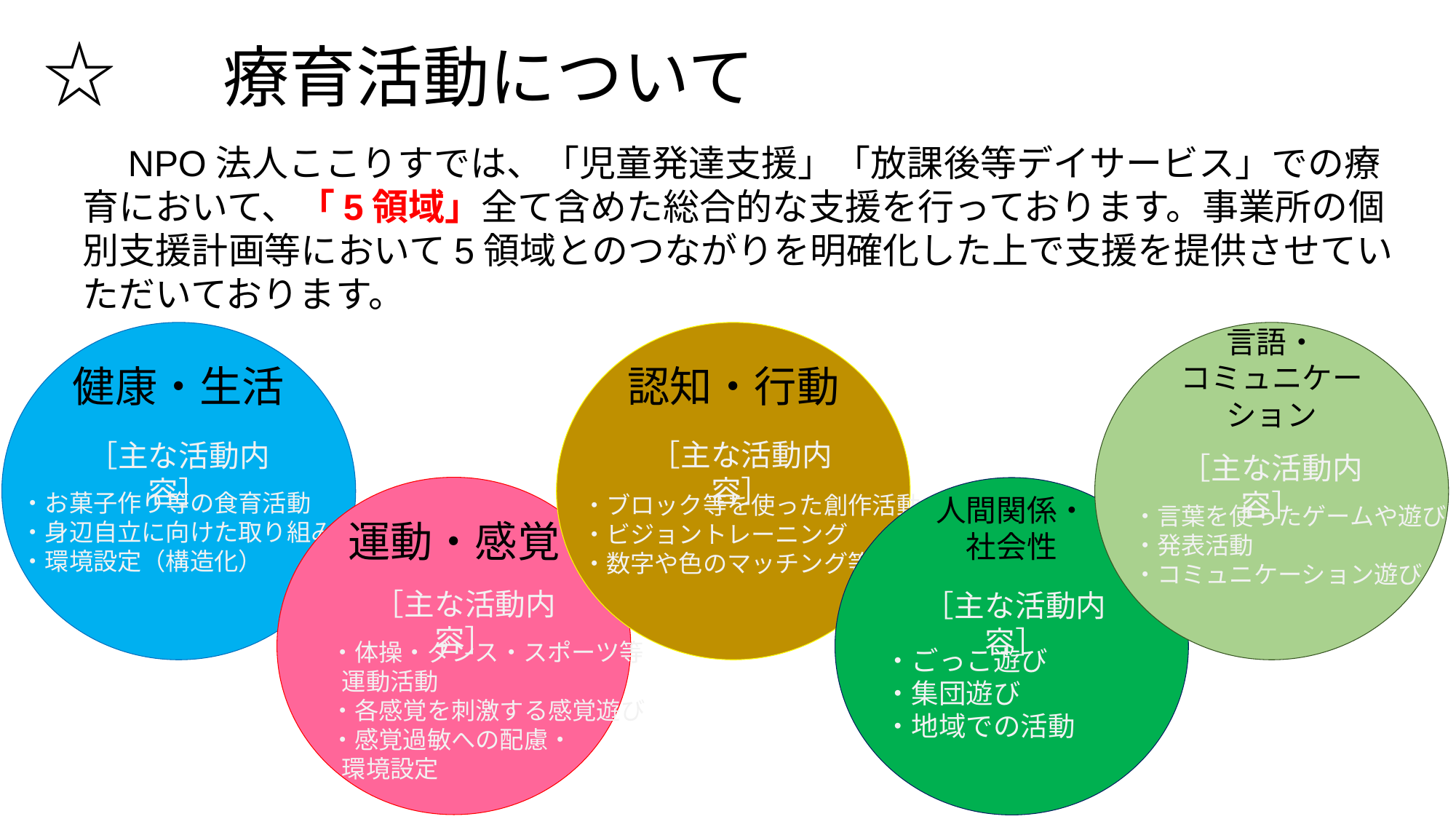

# ☆　 療育活動について
　NPO法人ここりすでは、「児童発達支援」「放課後等デイサービス」での療育において、「5領域」全て含めた総合的な支援を行っております。事業所の個別支援計画等において5領域とのつながりを明確化した上で支援を提供させていただいております。

言語・
コミュニケーション

健康・生活

認知・行動

［主な活動内容］
［主な活動内容］
［主な活動内容］

運動・感覚

人間関係・
社会性

・お菓子作り等の食育活動
・身辺自立に向けた取り組み
・環境設定（構造化）
・ブロック等を使った創作活動
・ビジョントレーニング
・数字や色のマッチング等
・言葉を使ったゲームや遊び
・発表活動
・コミュニケーション遊び
［主な活動内容］
［主な活動内容］
・体操・ダンス・スポーツ等
 運動活動
・各感覚を刺激する感覚遊び
・感覚過敏への配慮・
 環境設定
・ごっこ遊び
・集団遊び
・地域での活動